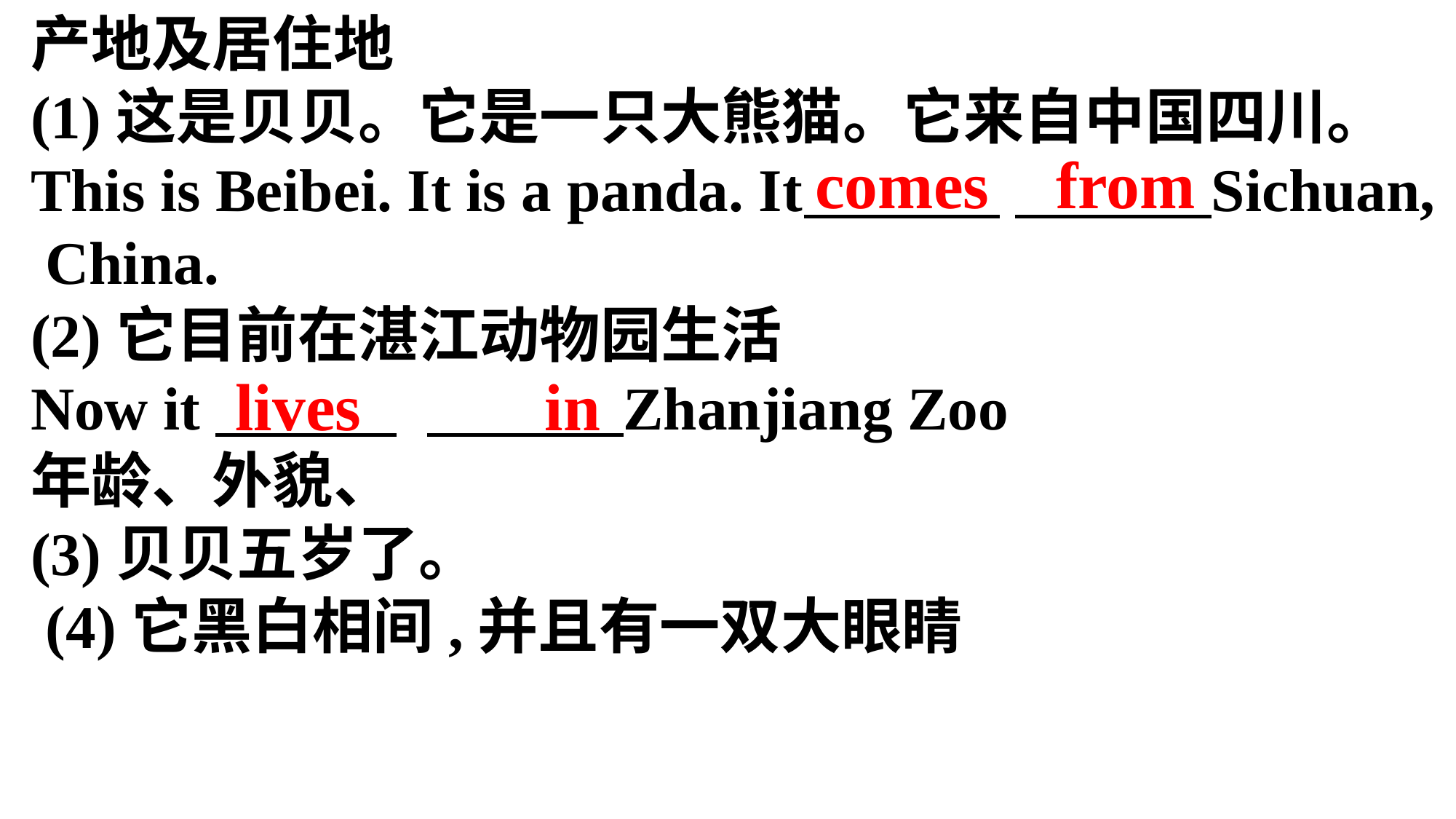

产地及居住地
(1)这是贝贝。它是一只大熊猫。它来自中国四川。
This is Beibei. It is a panda. It                           Sichuan,
 China.
(2)它目前在湛江动物园生活
Now it                            Zhanjiang Zoo
年龄、外貌、
(3)贝贝五岁了。
 (4)它黑白相间,并且有一双大眼睛
comes    from
lives           in